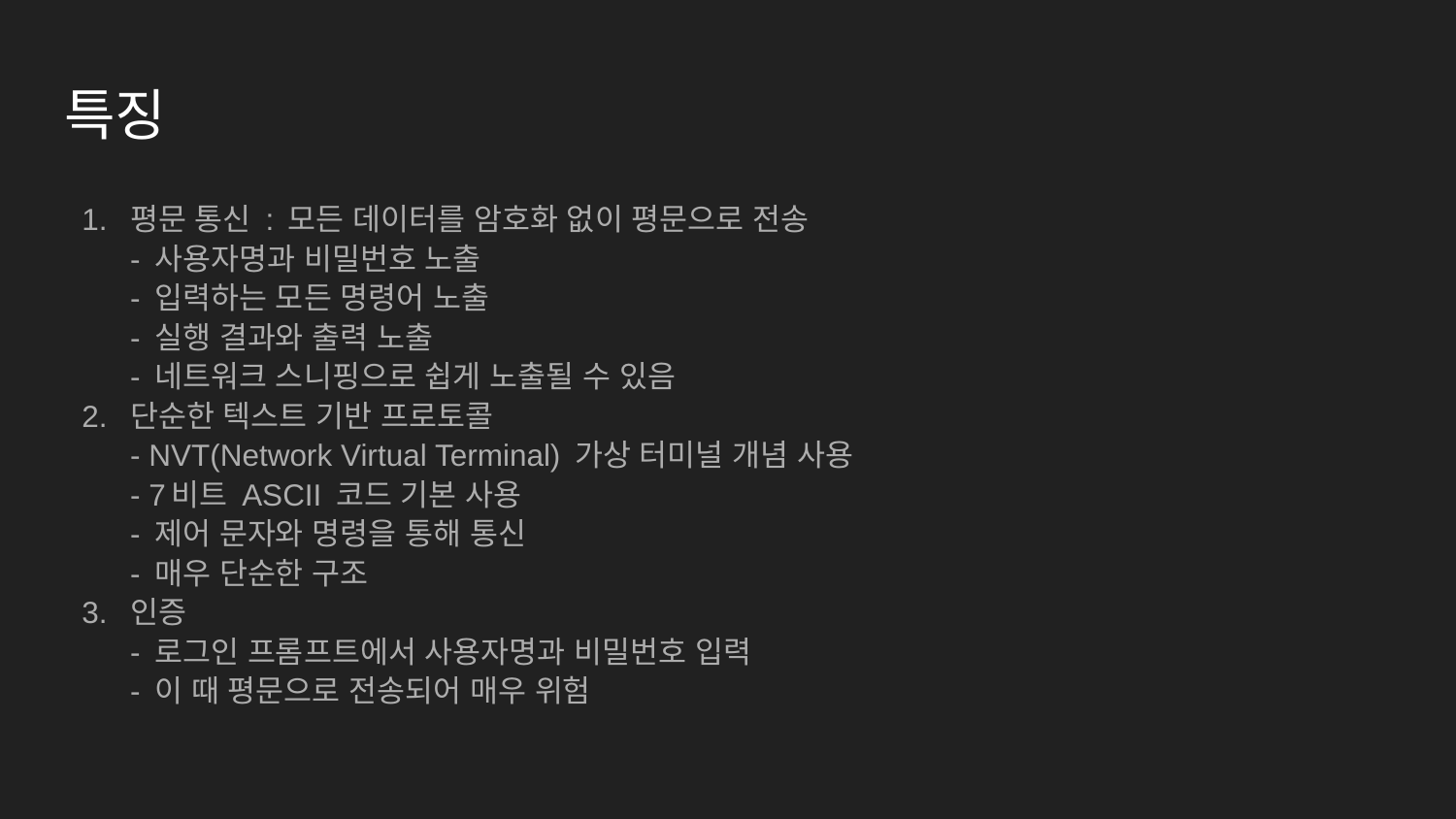

# 특징
평문 통신 : 모든 데이터를 암호화 없이 평문으로 전송
- 사용자명과 비밀번호 노출
- 입력하는 모든 명령어 노출
- 실행 결과와 출력 노출
- 네트워크 스니핑으로 쉽게 노출될 수 있음
단순한 텍스트 기반 프로토콜
- NVT(Network Virtual Terminal) 가상 터미널 개념 사용
- 7비트 ASCII 코드 기본 사용
- 제어 문자와 명령을 통해 통신
- 매우 단순한 구조
인증
- 로그인 프롬프트에서 사용자명과 비밀번호 입력
- 이 때 평문으로 전송되어 매우 위험